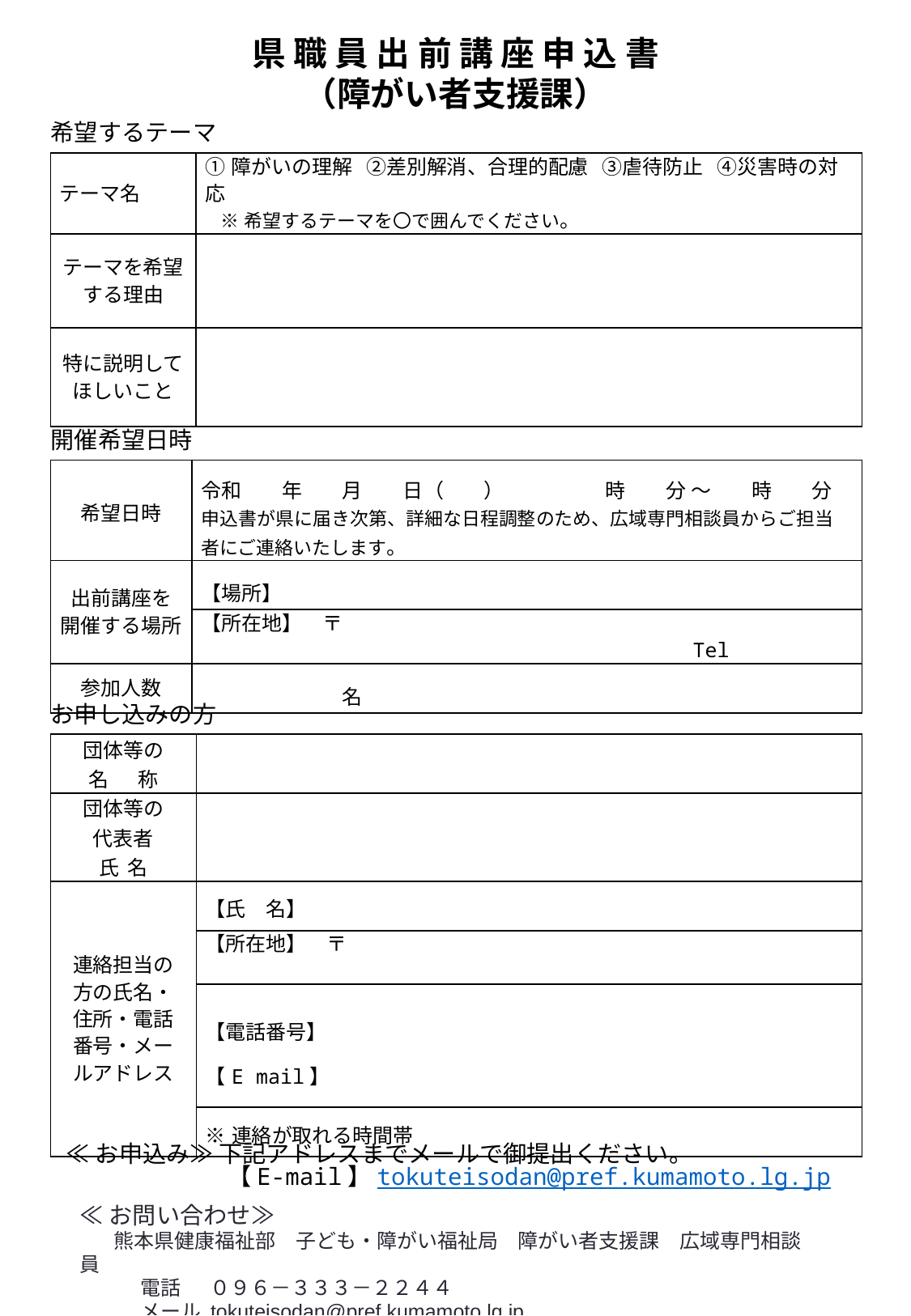

県 職 員 出 前 講 座 申 込 書
（障がい者支援課）
希望するテーマ
| テーマ名 | ①障がいの理解　➁差別解消、合理的配慮　③虐待防止　④災害時の対応 ※希望するテーマを〇で囲んでください。 |
| --- | --- |
| テーマを希望する理由 |  |
| 特に説明してほしいこと |  |

開催希望日時
| 希望日時 | 令和　　年　　月　　日（　　）　　　　　時　　分 ～　　時　　分 申込書が県に届き次第、詳細な日程調整のため、広域専門相談員からご担当者にご連絡いたします。​ |
| --- | --- |
| 出前講座を 開催する場所 | 【場所】 |
|  | 【所在地】　〒 　　　　　　　　　　　　　　　　　　　　　　　　Tel |
| 参加人数 | 名 |
お申し込みの方
| 団体等の 名 　称 |  |
| --- | --- |
| 団体等の 代表者 氏 名 |  |
| 連絡担当の 方の氏名・ 住所・電話 番号・メー ルアドレス | 【氏　名】 |
|  | 【所在地】　〒 |
|  | 【電話番号】 【E mail】 |
|  | ※連絡が取れる時間帯 |
 ≪お申込み≫ 下記アドレスまでメールで御提出ください。
【E-mail】tokuteisodan@pref.kumamoto.lg.jp
≪お問い合わせ≫
  　熊本県健康福祉部　子ども・障がい福祉局　障がい者支援課　広域専門相談員
　　　電話 　 ０９６－３３３－２２４４
　　　メール tokuteisodan@pref.kumamoto.lg.jp